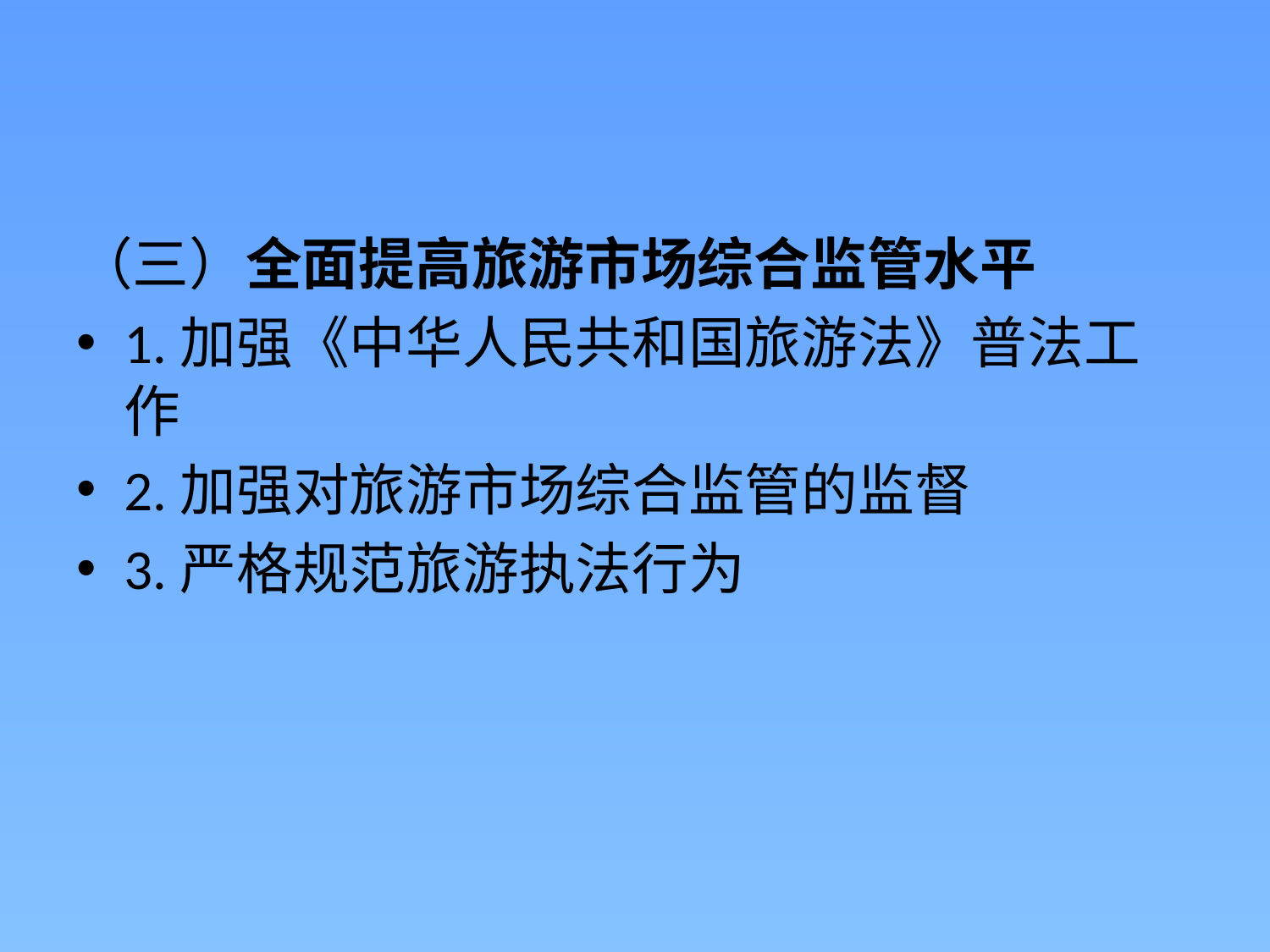

#
（三）全面提高旅游市场综合监管水平
1.加强《中华人民共和国旅游法》普法工作
2.加强对旅游市场综合监管的监督
3.严格规范旅游执法行为